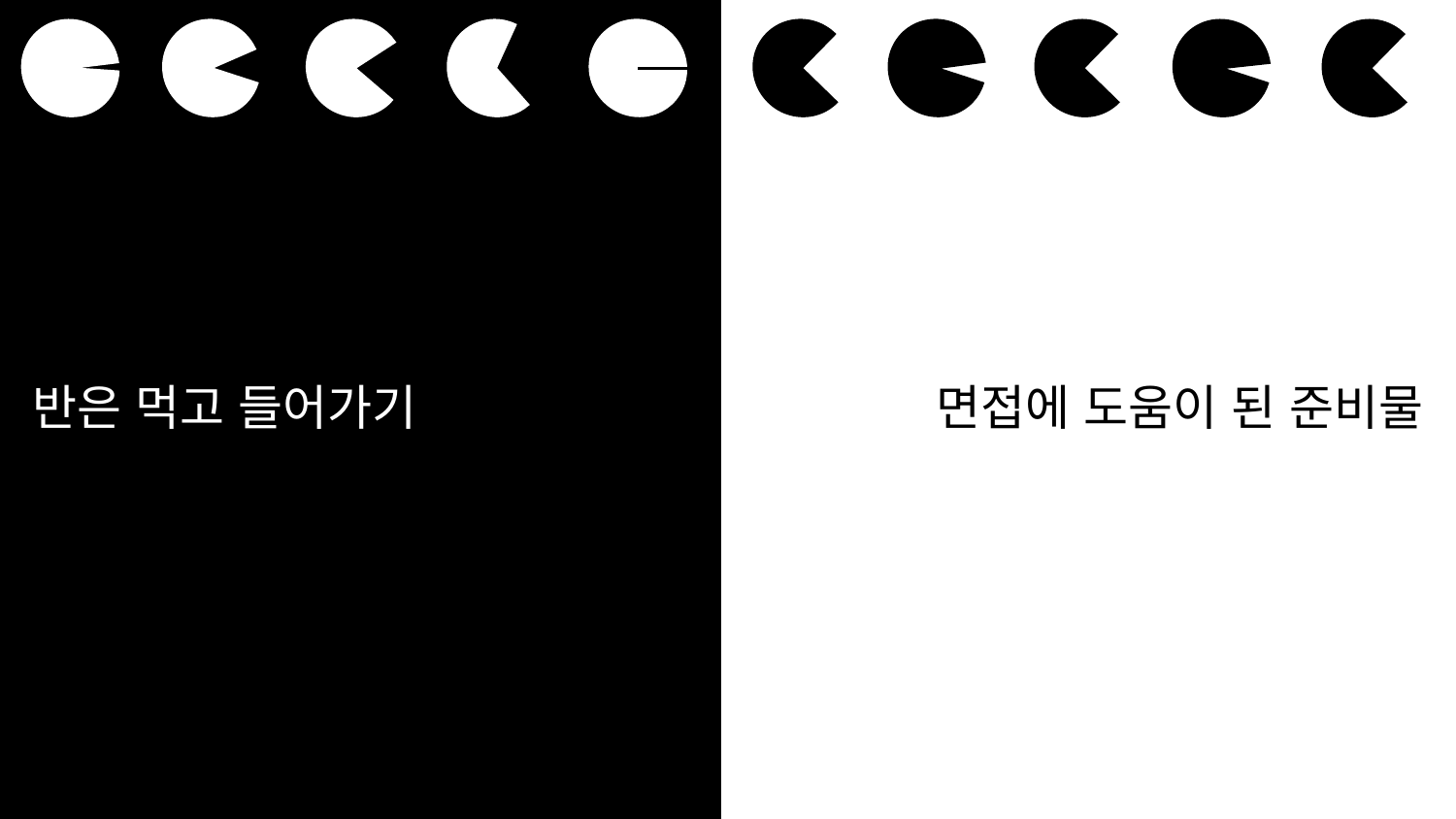

# 반은 먹고 들어가기
면접에 도움이 된 준비물